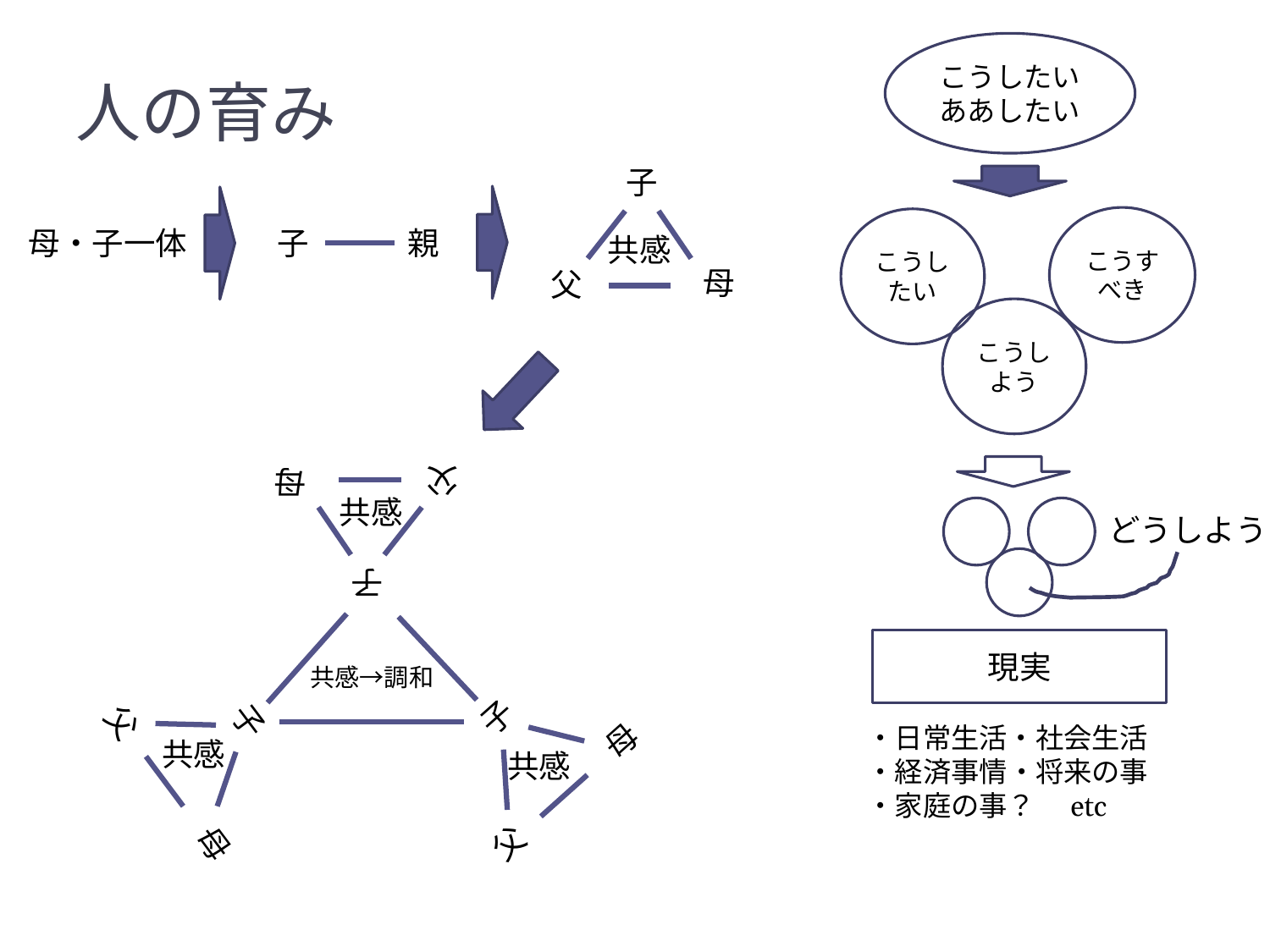

こうしたい
ああしたい
# 人の育み

子

こうすべき
こうしたい
母・子一体
子
親
共感
母
父
こうしよう

子
母
父
共感

どうしよう

現実
共感→調和
子
母
父
子
母
父
・日常生活・社会生活
・経済事情・将来の事
・家庭の事？　etc
共感
共感